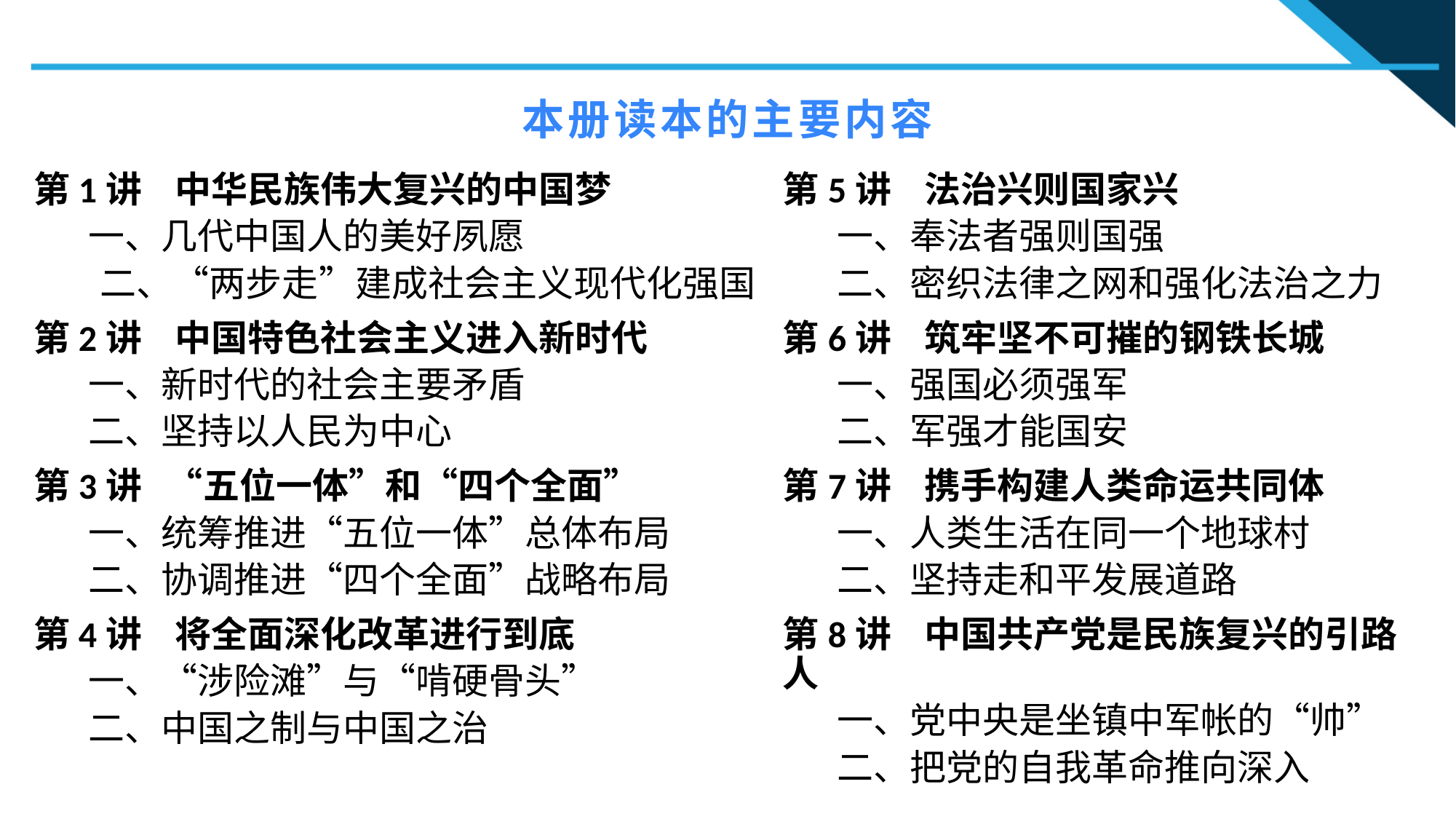

本册读本的主要内容
第1讲    中华民族伟大复兴的中国梦
一、几代中国人的美好夙愿
 二、“两步走”建成社会主义现代化强国
第2讲    中国特色社会主义进入新时代
一、新时代的社会主要矛盾
二、坚持以人民为中心
第3讲   “五位一体”和“四个全面”
一、统筹推进“五位一体”总体布局
二、协调推进“四个全面”战略布局
第4讲    将全面深化改革进行到底
一、“涉险滩”与“啃硬骨头”
二、中国之制与中国之治
第5讲    法治兴则国家兴
一、奉法者强则国强
二、密织法律之网和强化法治之力
第6讲    筑牢坚不可摧的钢铁长城
一、强国必须强军
二、军强才能国安
第7讲    携手构建人类命运共同体
一、人类生活在同一个地球村
二、坚持走和平发展道路
第8讲    中国共产党是民族复兴的引路人
一、党中央是坐镇中军帐的“帅”
二、把党的自我革命推向深入